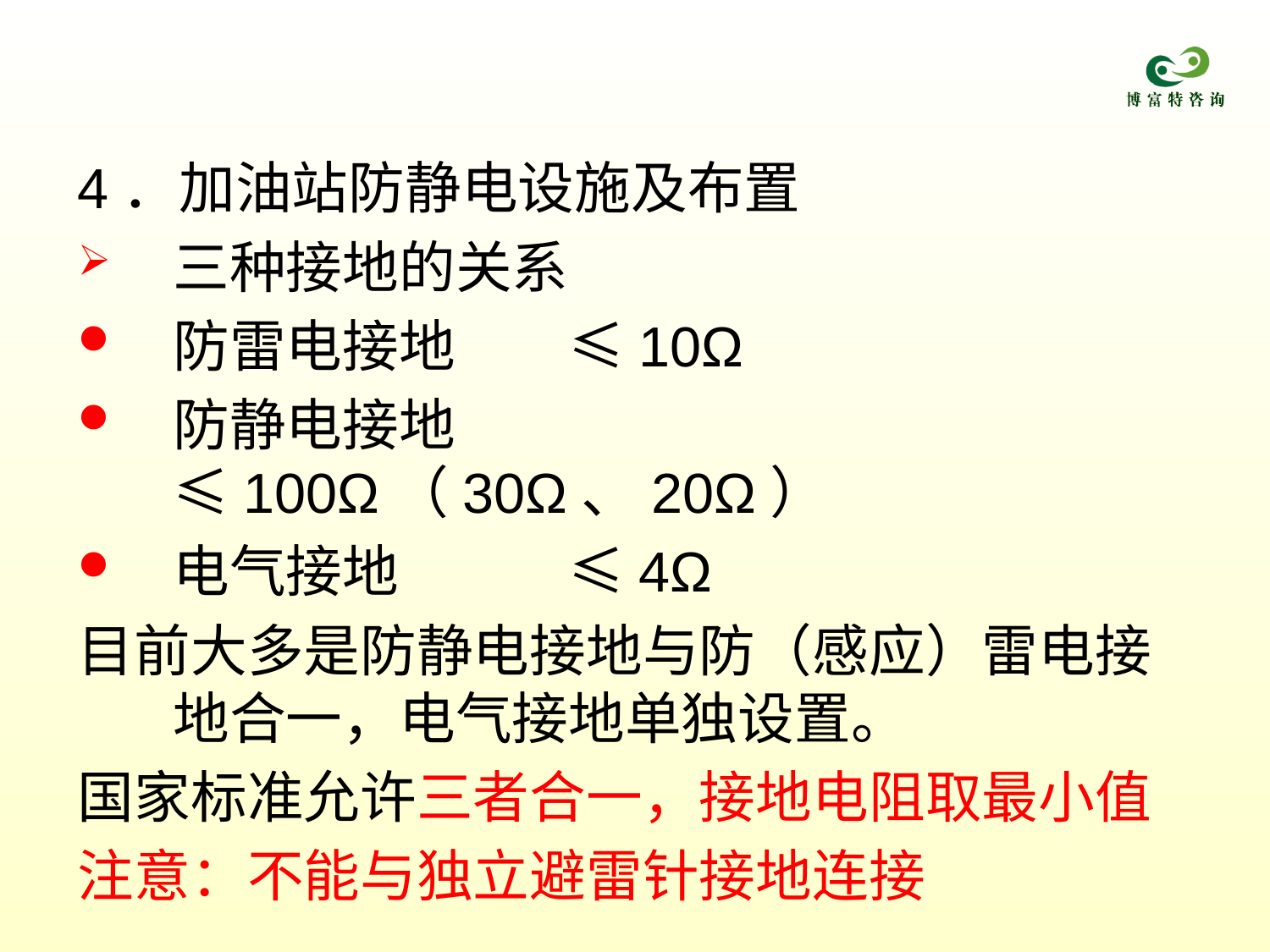

4．加油站防静电设施及布置
三种接地的关系
防雷电接地　　≤10Ω
防静电接地　　≤100Ω（30Ω、20Ω）
电气接地　　　≤4Ω
目前大多是防静电接地与防（感应）雷电接地合一，电气接地单独设置。
国家标准允许三者合一，接地电阻取最小值
注意：不能与独立避雷针接地连接
107